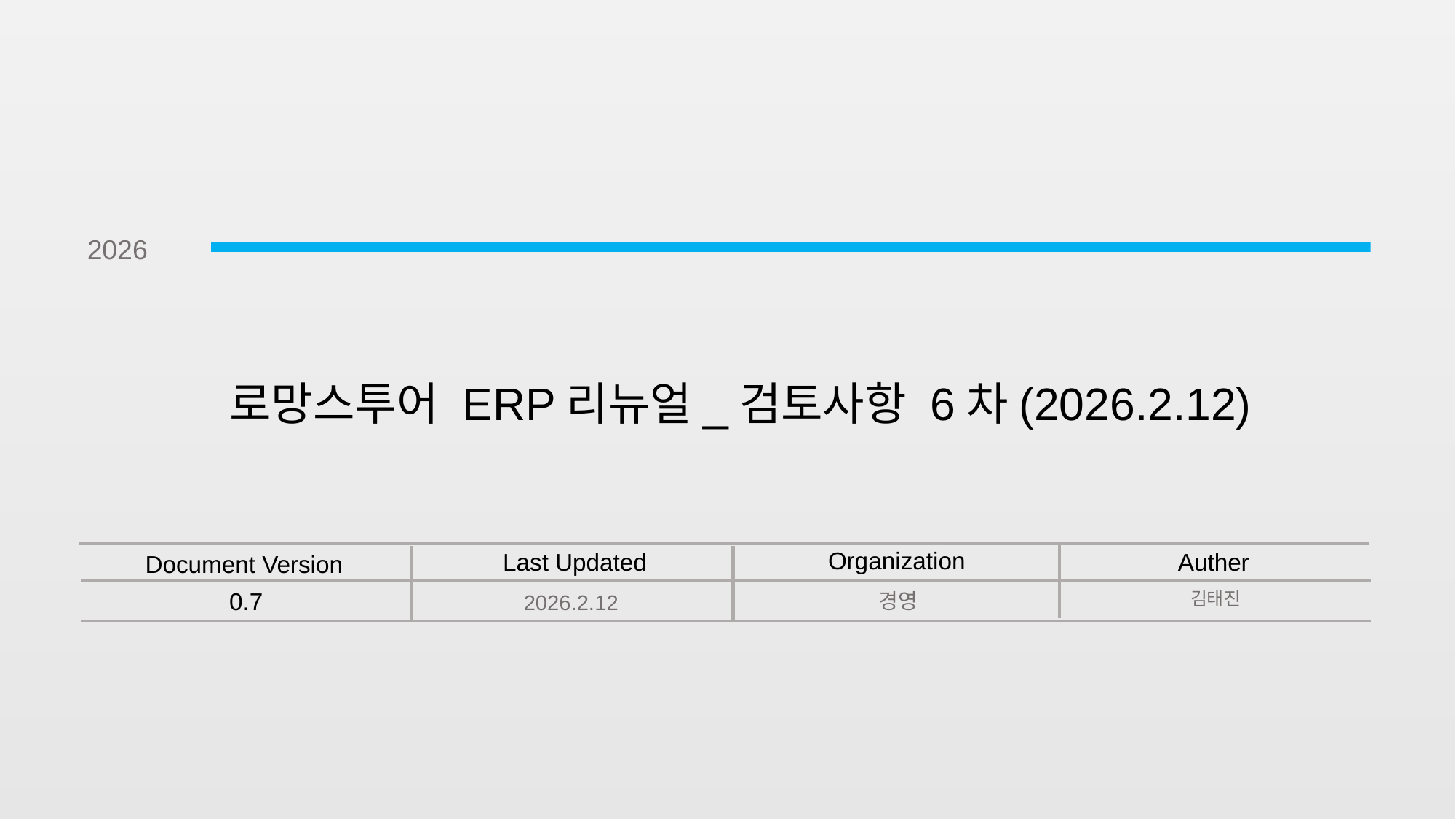

2026

로망스투어 ERP리뉴얼_검토사항 6차(2026.2.12)
Organization
Auther
Last Updated
Document Version
0.7
김태진
경영
2026.2.12
1